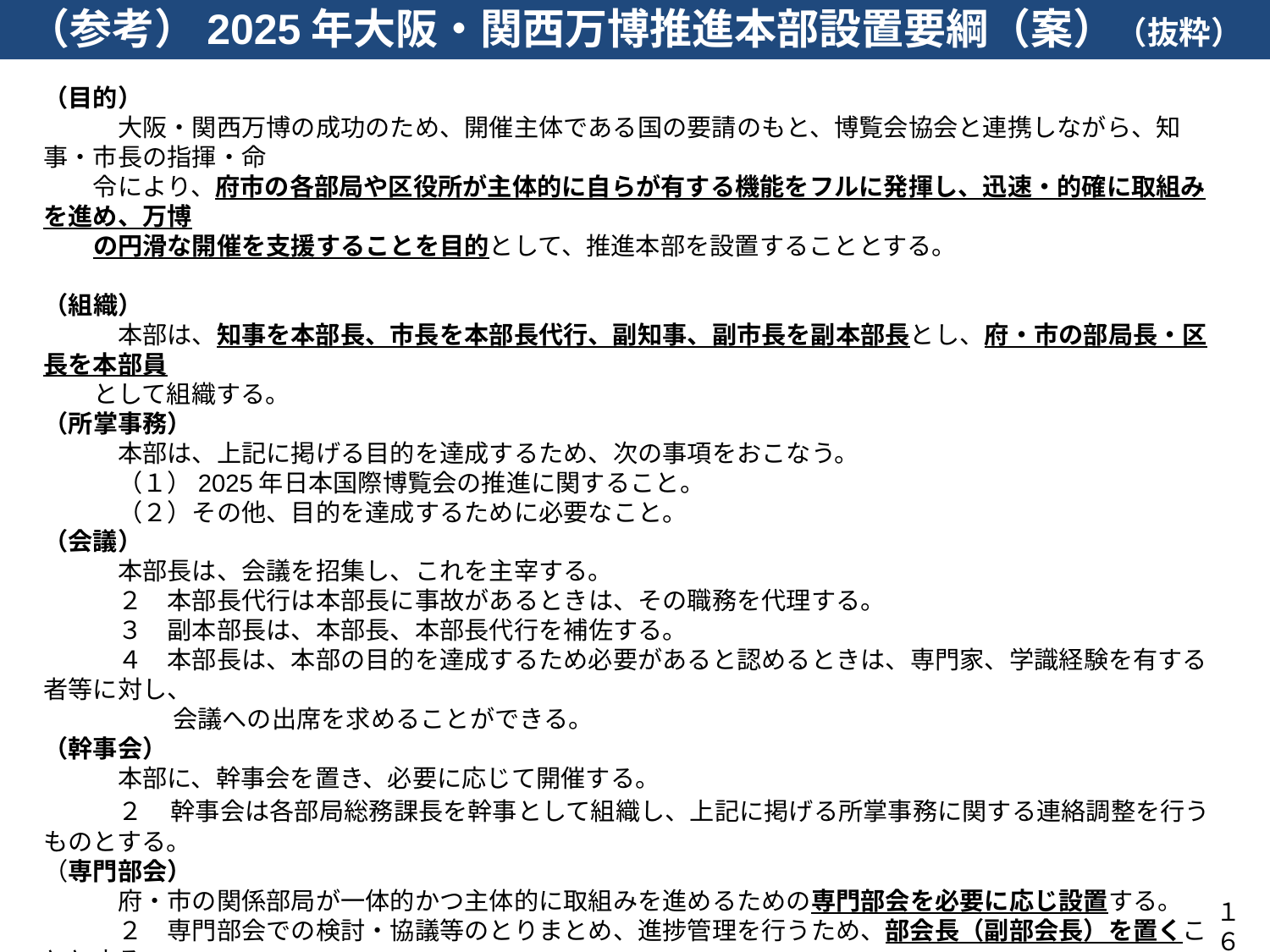

（参考）2025年大阪・関西万博推進本部設置要綱（案）（抜粋）
（目的）
　　　大阪・関西万博の成功のため、開催主体である国の要請のもと、博覧会協会と連携しながら、知事・市長の指揮・命
　　令により、府市の各部局や区役所が主体的に自らが有する機能をフルに発揮し、迅速・的確に取組みを進め、万博
　　の円滑な開催を支援することを目的として、推進本部を設置することとする。

（組織）
　　　本部は、知事を本部長、市長を本部長代行、副知事、副市長を副本部長とし、府・市の部局長・区長を本部員
　　として組織する。
（所掌事務）
　　　本部は、上記に掲げる目的を達成するため、次の事項をおこなう。
　　　（１）2025年日本国際博覧会の推進に関すること。
　　　（２）その他、目的を達成するために必要なこと。
（会議）
　　　本部長は、会議を招集し、これを主宰する。
　　　２　本部長代行は本部長に事故があるときは、その職務を代理する。
　　　３　副本部長は、本部長、本部長代行を補佐する。
　　　４　本部長は、本部の目的を達成するため必要があると認めるときは、専門家、学識経験を有する者等に対し、
　　　　　 会議への出席を求めることができる。
（幹事会）
　　　本部に、幹事会を置き、必要に応じて開催する。
　　　２　幹事会は各部局総務課長を幹事として組織し、上記に掲げる所掌事務に関する連絡調整を行うものとする。
（専門部会）
　　　府・市の関係部局が一体的かつ主体的に取組みを進めるための専門部会を必要に応じ設置する。
　　　２　専門部会での検討・協議等のとりまとめ、進捗管理を行うため、部会長（副部会長）を置くこととする。
　　　３　専門部会の中に、必要に応じWG（リーダーを置く）を設置することができる。
（事務局）
　　　本部の事務局は、大阪府・大阪市万博推進局に置く。
１６